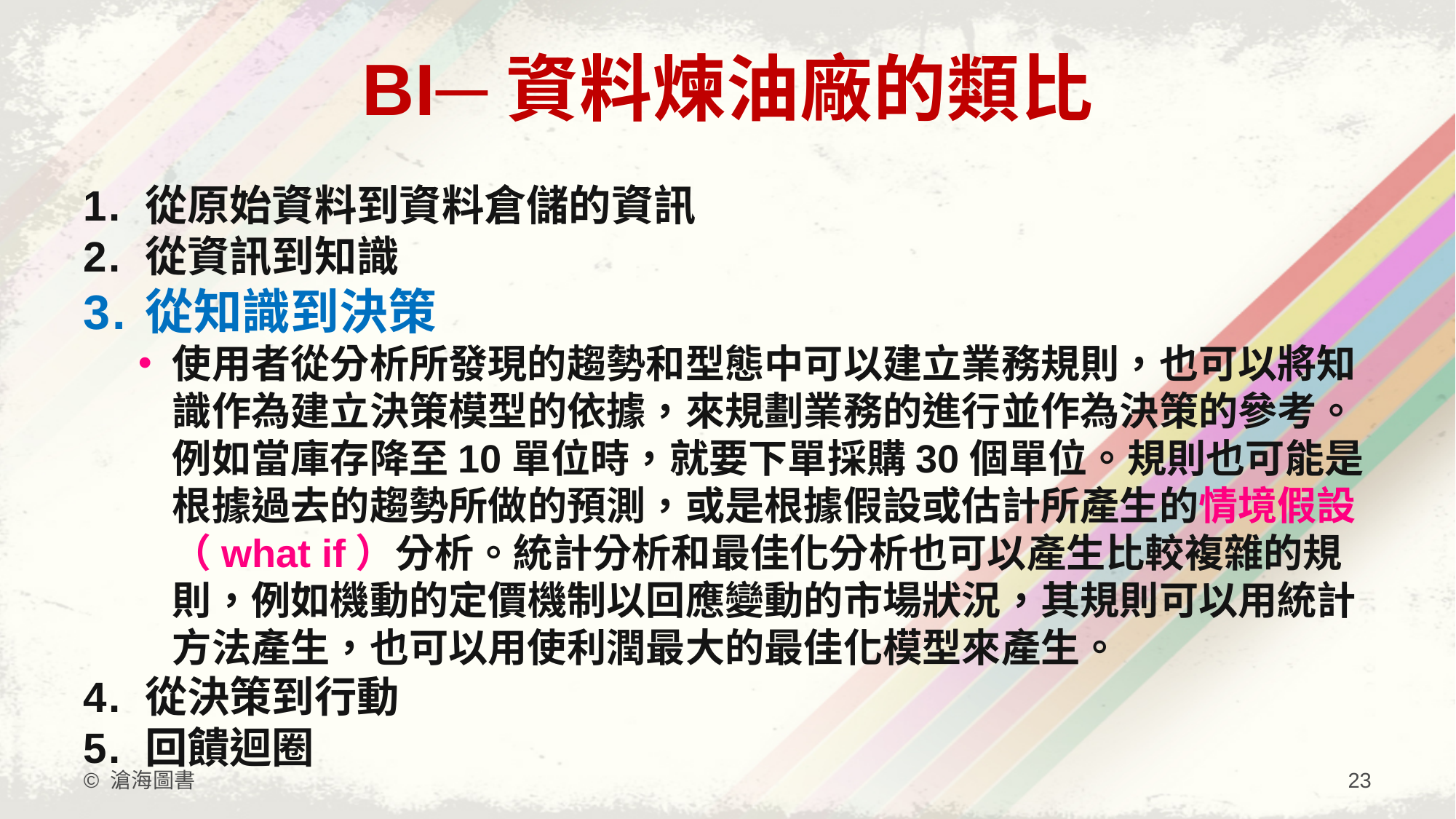

# BI─資料煉油廠的類比
從原始資料到資料倉儲的資訊
從資訊到知識
從知識到決策
使用者從分析所發現的趨勢和型態中可以建立業務規則，也可以將知識作為建立決策模型的依據，來規劃業務的進行並作為決策的參考。例如當庫存降至10單位時，就要下單採購30個單位。規則也可能是根據過去的趨勢所做的預測，或是根據假設或估計所產生的情境假設（what if）分析。統計分析和最佳化分析也可以產生比較複雜的規則，例如機動的定價機制以回應變動的市場狀況，其規則可以用統計方法產生，也可以用使利潤最大的最佳化模型來產生。
從決策到行動
回饋迴圈
© 滄海圖書
23